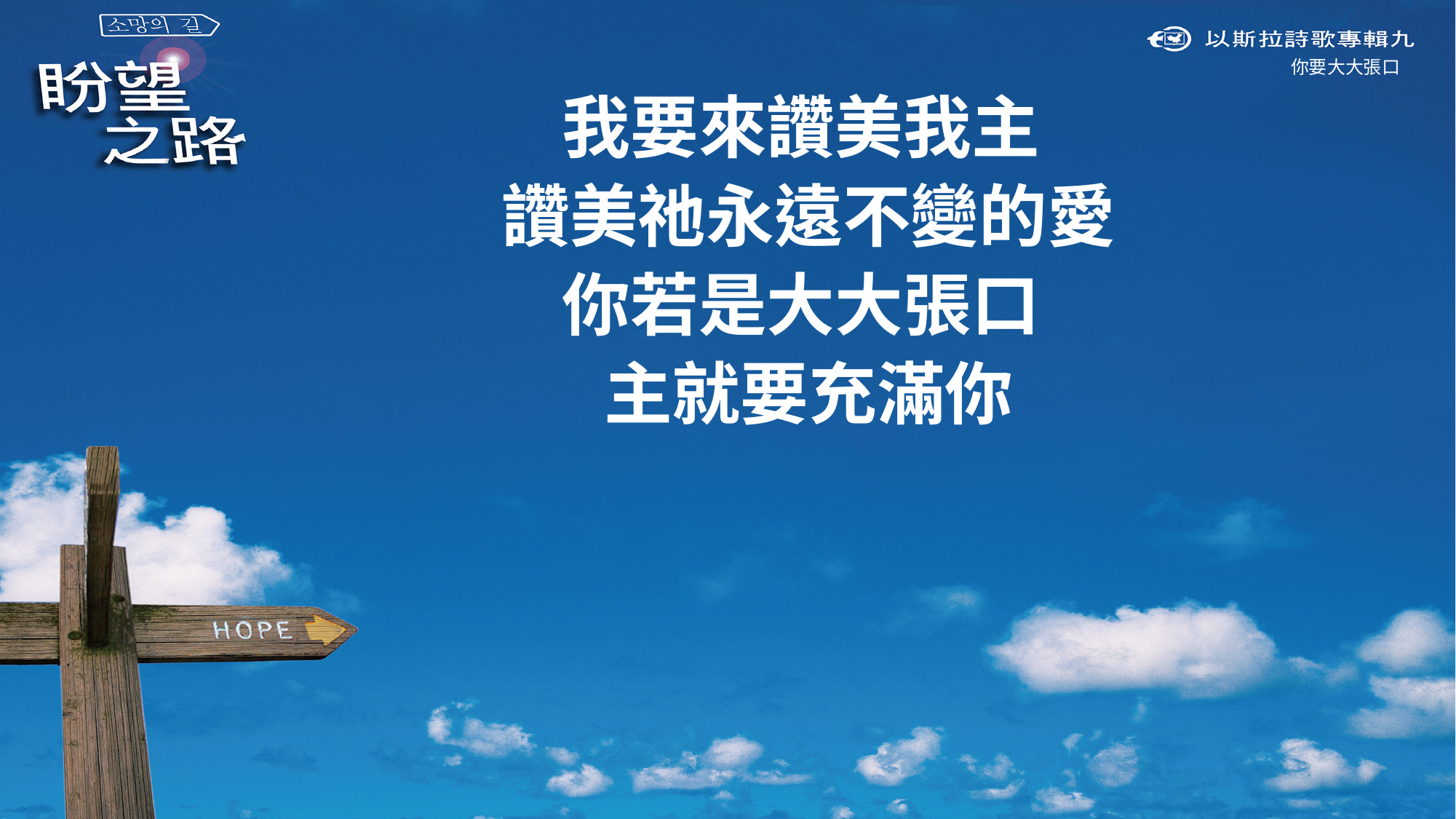

你要大大張口
我要來讚美我主
讚美祂永遠不變的愛
你若是大大張口
主就要充滿你